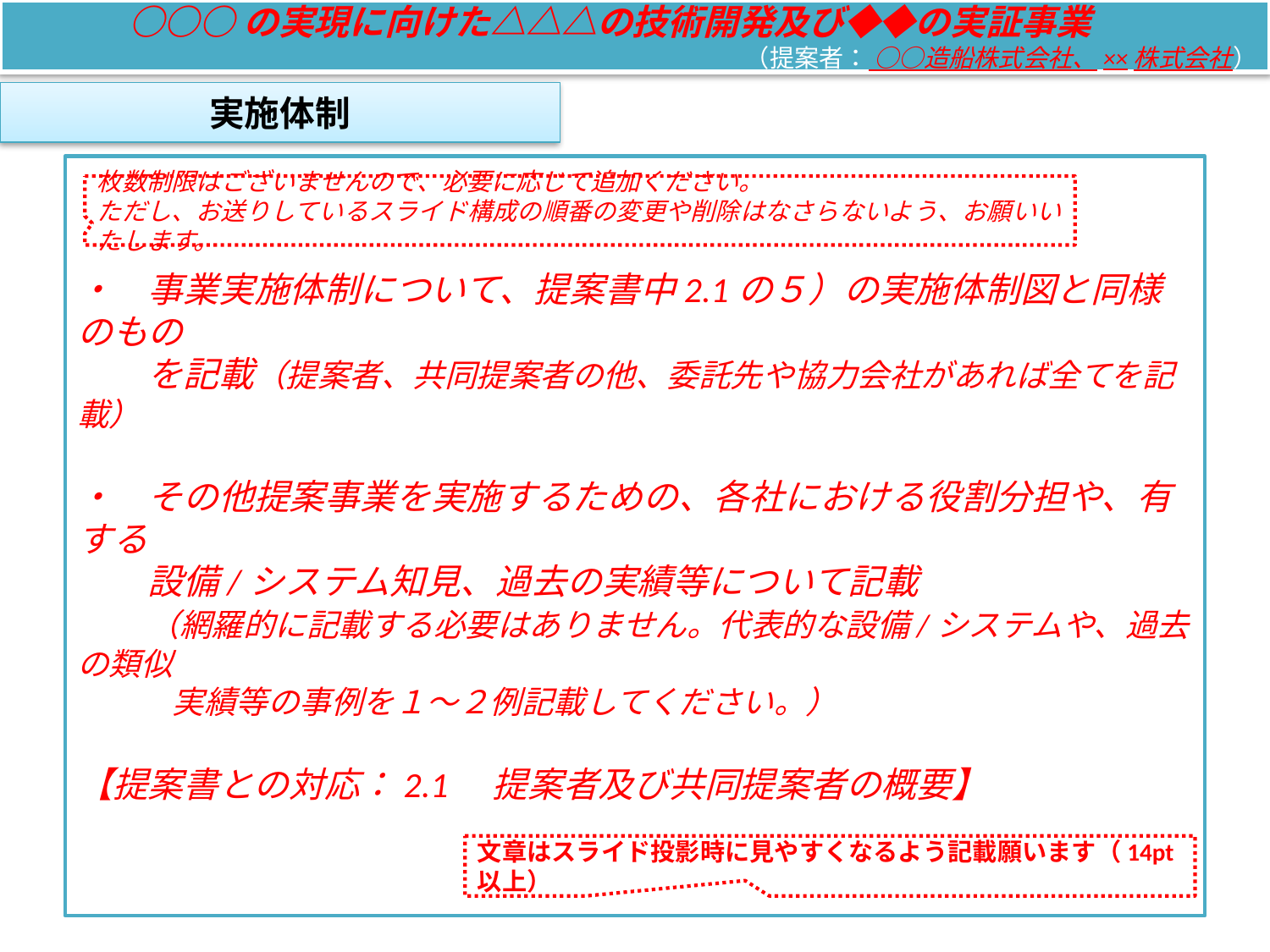

○○○の実現に向けた△△△の技術開発及び◆◆の実証事業
（提案者： ○○造船株式会社、××株式会社）
実施体制

・　事業実施体制について、提案書中2.1の５）の実施体制図と同様のもの
　　を記載（提案者、共同提案者の他、委託先や協力会社があれば全てを記載）

・　その他提案事業を実施するための、各社における役割分担や、有する
　　設備/システム知見、過去の実績等について記載
　　（網羅的に記載する必要はありません。代表的な設備/システムや、過去の類似
　　　実績等の事例を１～２例記載してください。）

【提案書との対応：2.1　提案者及び共同提案者の概要】

枚数制限はございませんので、必要に応じて追加ください。
ただし、お送りしているスライド構成の順番の変更や削除はなさらないよう、お願いいたします。
文章はスライド投影時に見やすくなるよう記載願います（14pt以上）